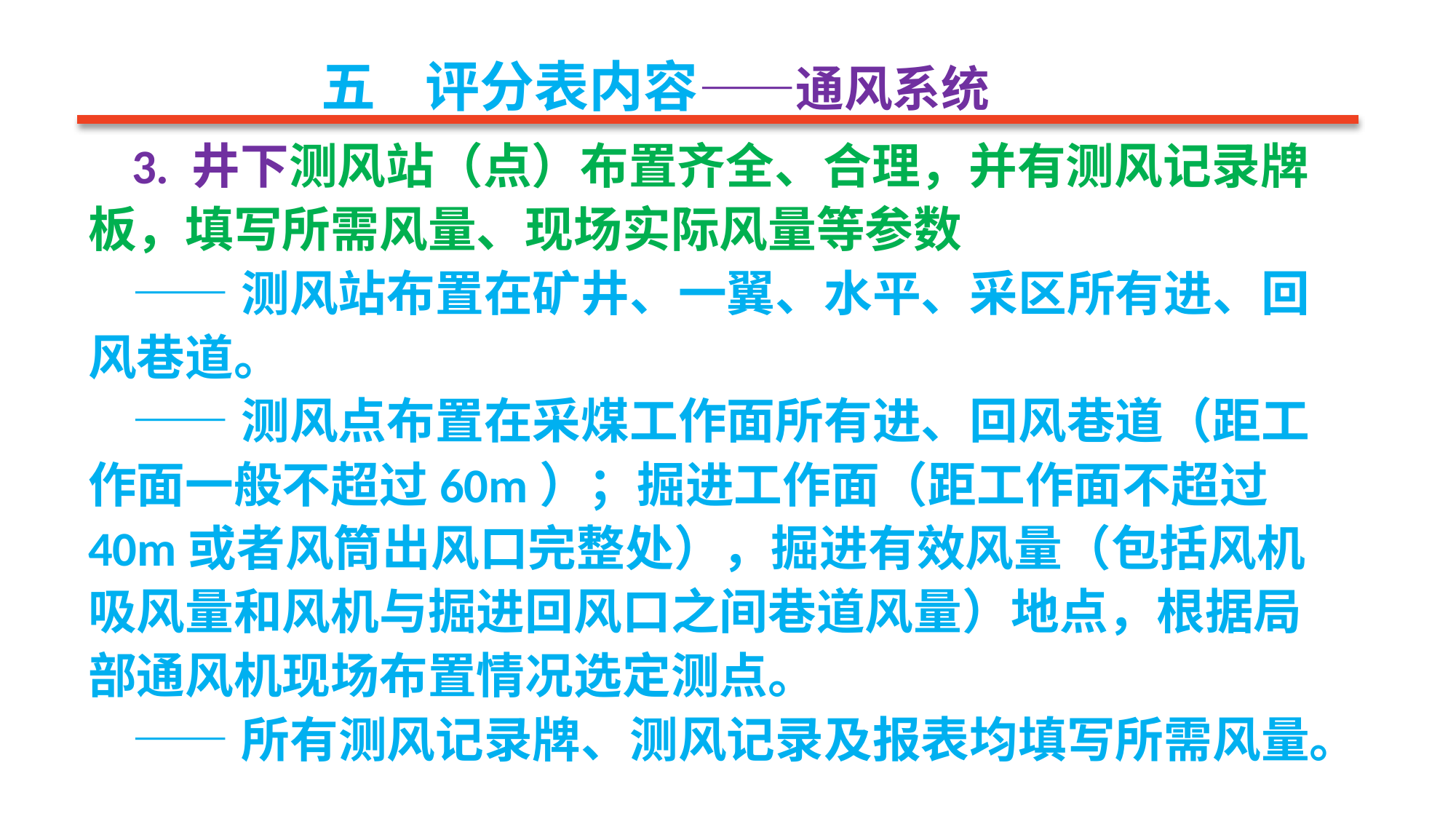

五    评分表内容——通风系统
    3. 井下测风站（点）布置齐全、合理，并有测风记录牌板，填写所需风量、现场实际风量等参数
    ——测风站布置在矿井、一翼、水平、采区所有进、回风巷道。
    ——测风点布置在采煤工作面所有进、回风巷道（距工作面一般不超过60m）；掘进工作面（距工作面不超过40m或者风筒出风口完整处），掘进有效风量（包括风机吸风量和风机与掘进回风口之间巷道风量）地点，根据局部通风机现场布置情况选定测点。
    ——所有测风记录牌、测风记录及报表均填写所需风量。